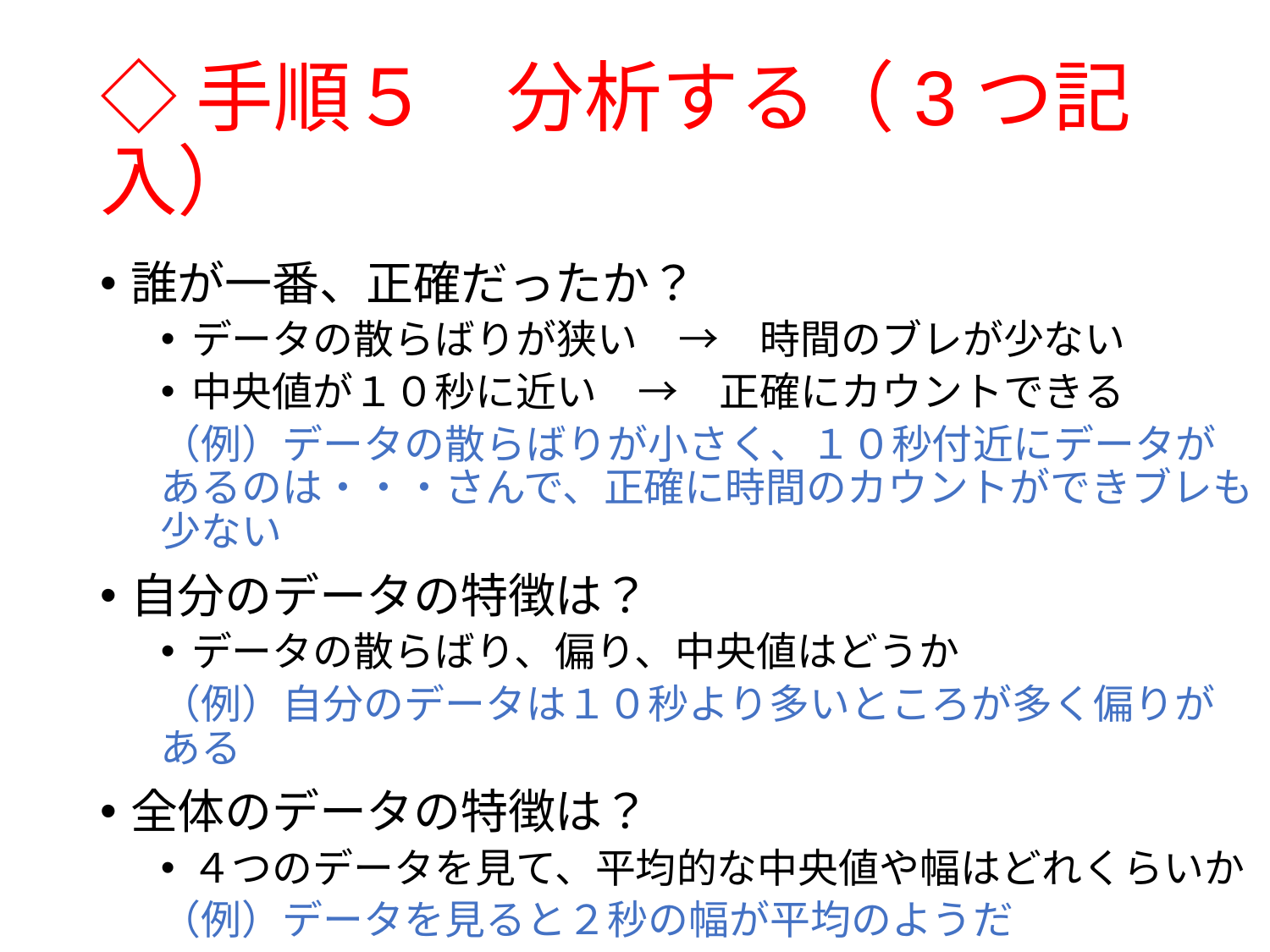

# ◇手順５　分析する（3つ記入）
誰が一番、正確だったか？
データの散らばりが狭い　→　時間のブレが少ない
中央値が１０秒に近い　→　正確にカウントできる
（例）データの散らばりが小さく、１０秒付近にデータがあるのは・・・さんで、正確に時間のカウントができブレも少ない
自分のデータの特徴は？
データの散らばり、偏り、中央値はどうか
（例）自分のデータは１０秒より多いところが多く偏りがある
全体のデータの特徴は？
４つのデータを見て、平均的な中央値や幅はどれくらいか
（例）データを見ると２秒の幅が平均のようだ